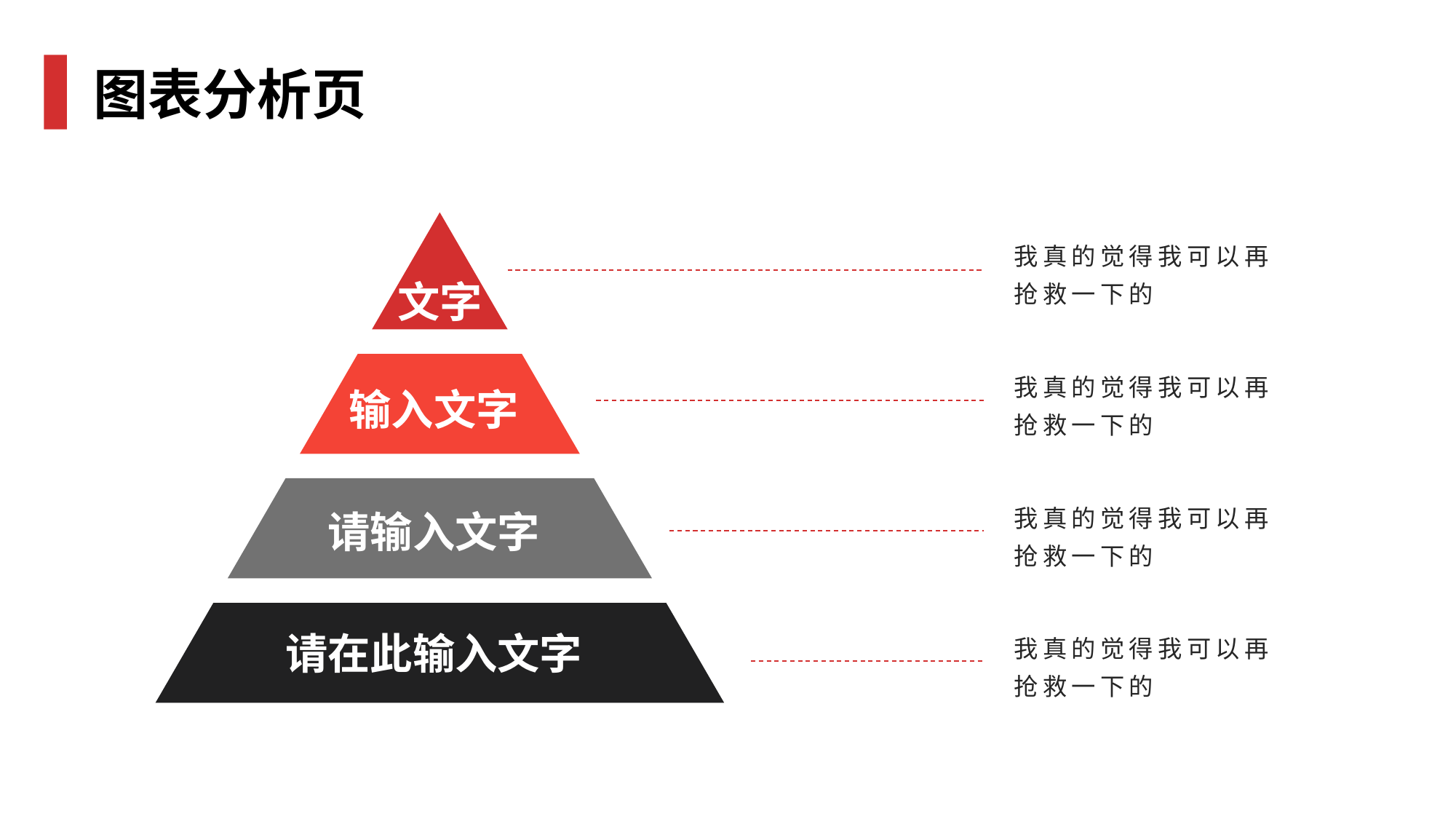

图表分析页

我真的觉得我可以再抢救一下的
文字

我真的觉得我可以再抢救一下的
输入文字

我真的觉得我可以再抢救一下的
请输入文字

我真的觉得我可以再抢救一下的
请在此输入文字